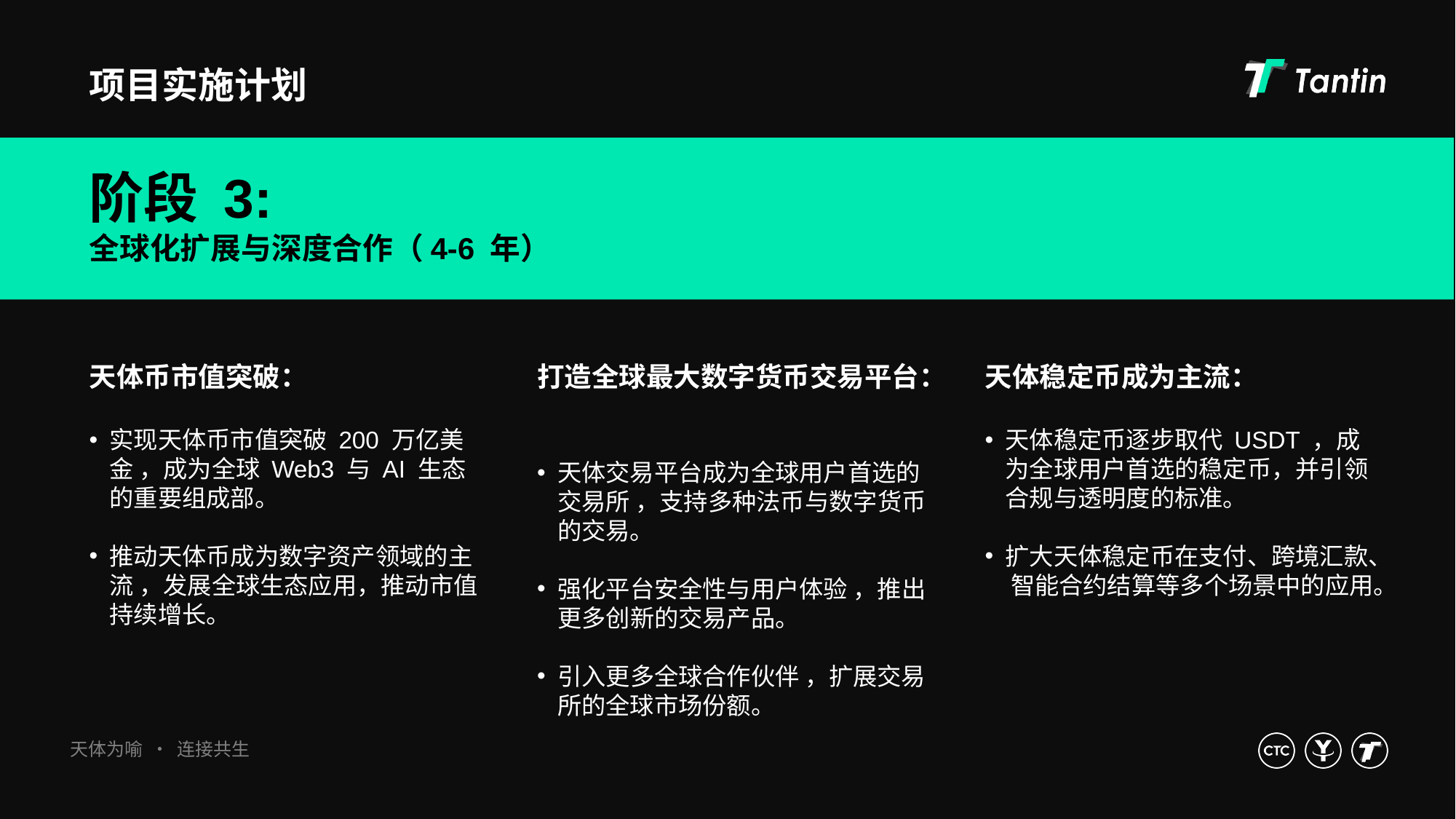

项目实施计划

阶段 3:
全球化扩展与深度合作（4-6 年）
天体币市值突破：
实现天体币市值突破 200 万亿美金 ，成为全球 Web3 与 AI 生态的重要组成部。

推动天体币成为数字资产领域的主流 ，发展全球生态应用，推动市值持续增长。
打造全球最大数字货币交易平台：
天体交易平台成为全球用户首选的交易所 ，支持多种法币与数字货币的交易。

强化平台安全性与用户体验 ，推出更多创新的交易产品。

引入更多全球合作伙伴 ，扩展交易所的全球市场份额。
天体稳定币成为主流：
天体稳定币逐步取代 USDT ，成为全球用户首选的稳定币，并引领合规与透明度的标准。

扩大天体稳定币在支付、跨境汇款、 智能合约结算等多个场景中的应用。